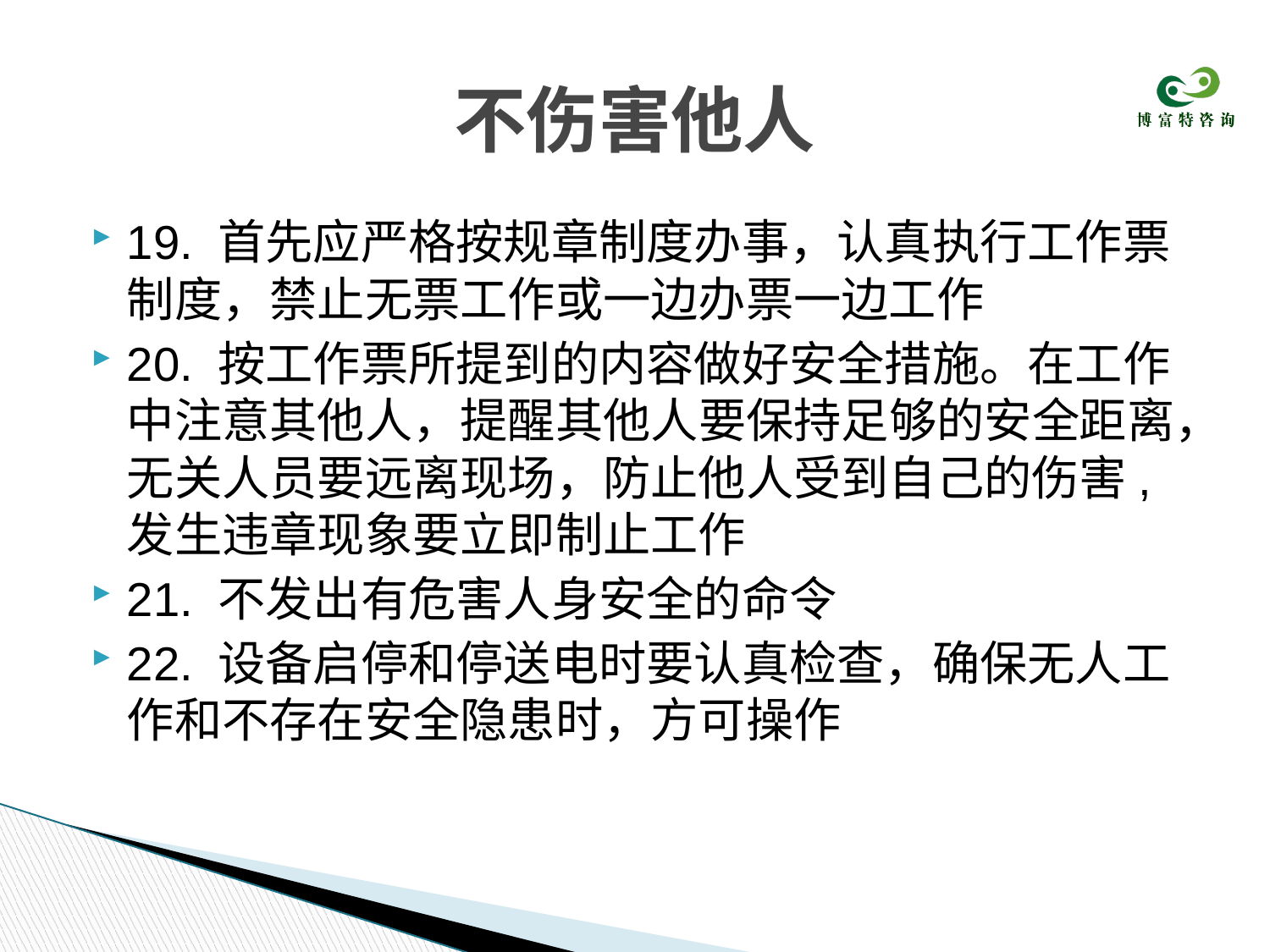

# 不伤害他人
19. 首先应严格按规章制度办事，认真执行工作票制度，禁止无票工作或一边办票一边工作
20. 按工作票所提到的内容做好安全措施。在工作中注意其他人，提醒其他人要保持足够的安全距离，无关人员要远离现场，防止他人受到自己的伤害,发生违章现象要立即制止工作
21. 不发出有危害人身安全的命令
22. 设备启停和停送电时要认真检查，确保无人工作和不存在安全隐患时，方可操作